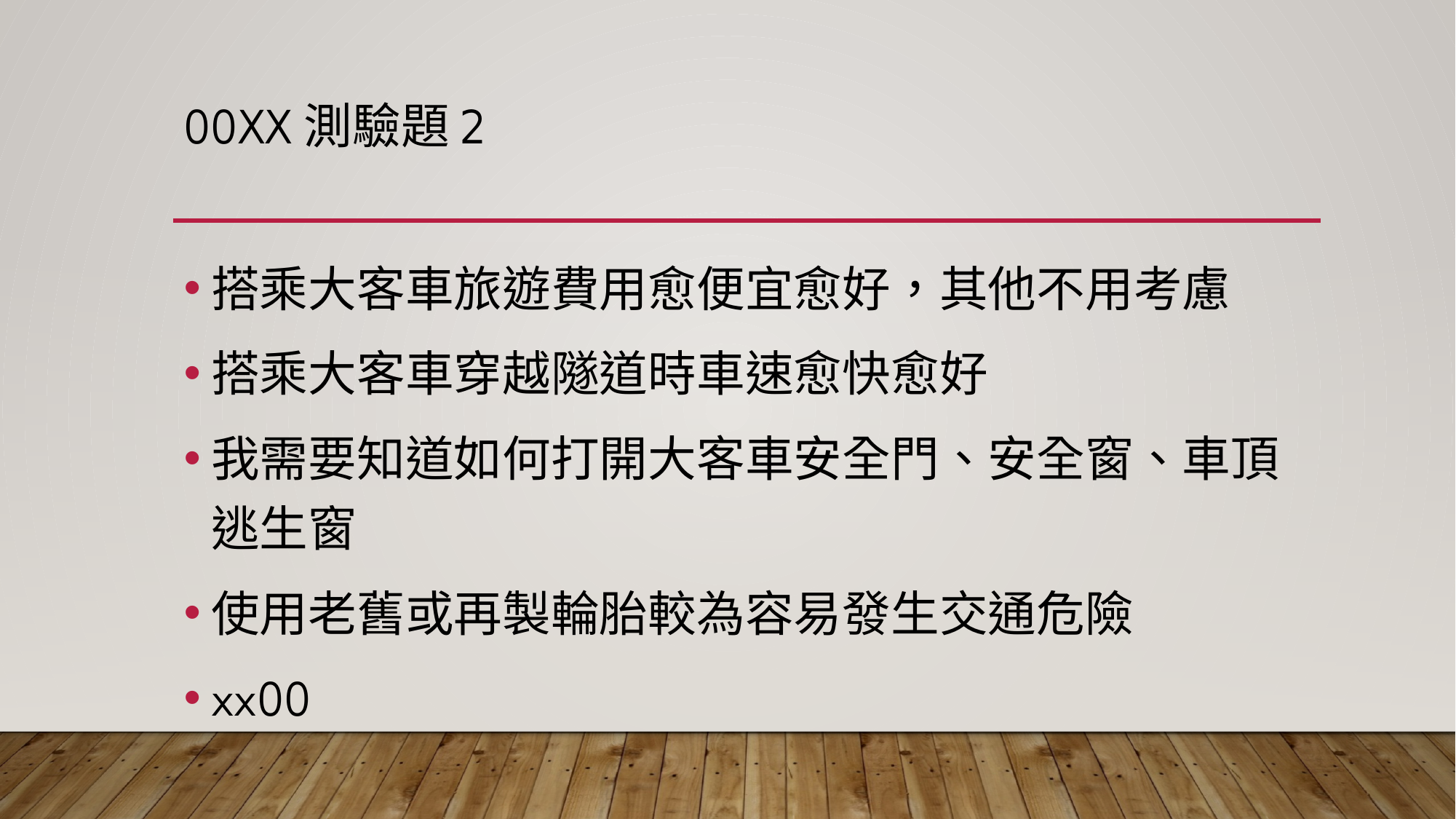

# 00XX測驗題2
搭乘大客車旅遊費用愈便宜愈好，其他不用考慮
搭乘大客車穿越隧道時車速愈快愈好
我需要知道如何打開大客車安全門、安全窗、車頂逃生窗
使用老舊或再製輪胎較為容易發生交通危險
xx00